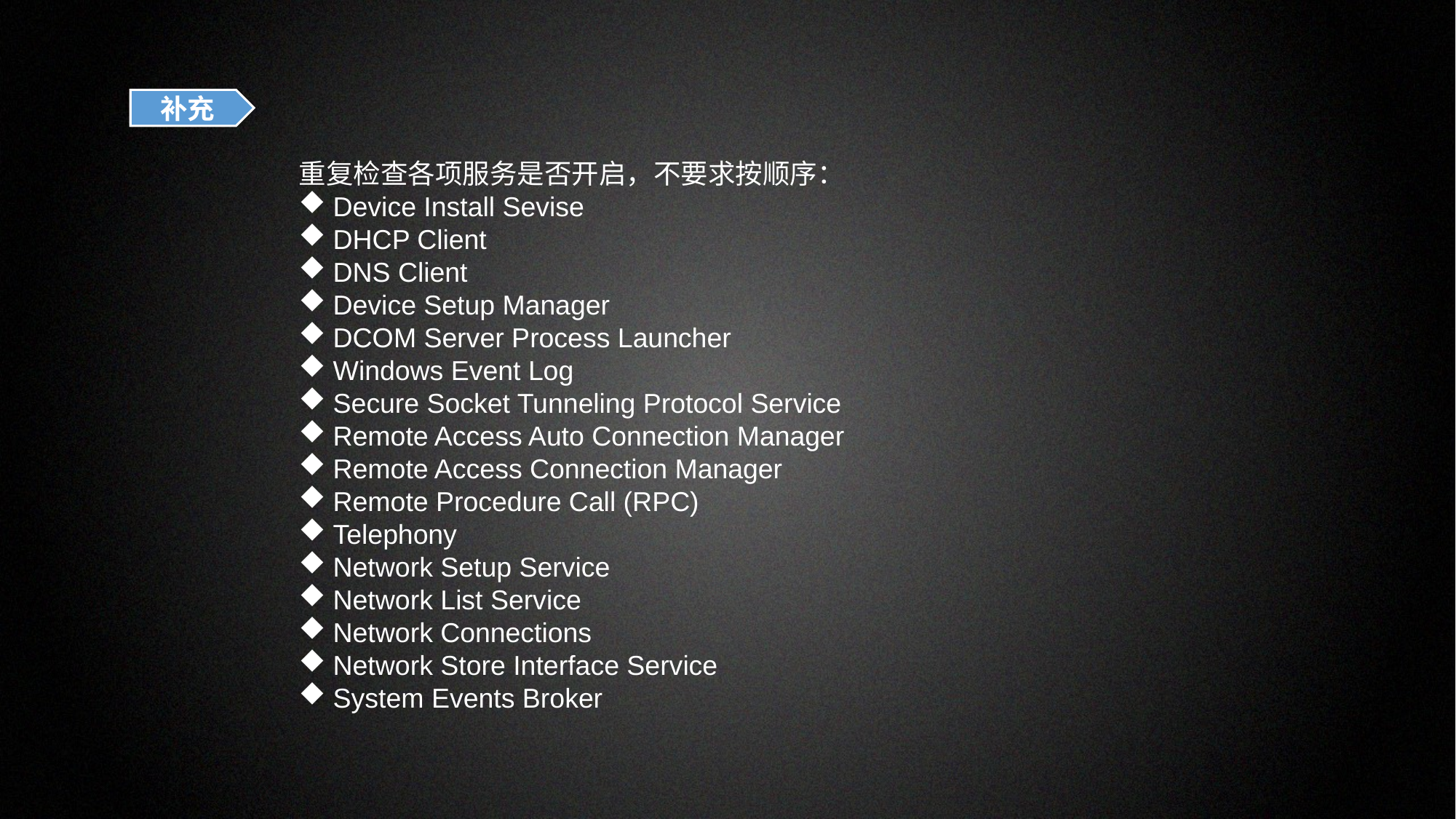

补充
重复检查各项服务是否开启，不要求按顺序：
Device Install Sevise
DHCP Client
DNS Client
Device Setup Manager
DCOM Server Process Launcher
Windows Event Log
Secure Socket Tunneling Protocol Service
Remote Access Auto Connection Manager
Remote Access Connection Manager
Remote Procedure Call (RPC)
Telephony
Network Setup Service
Network List Service
Network Connections
Network Store Interface Service
System Events Broker